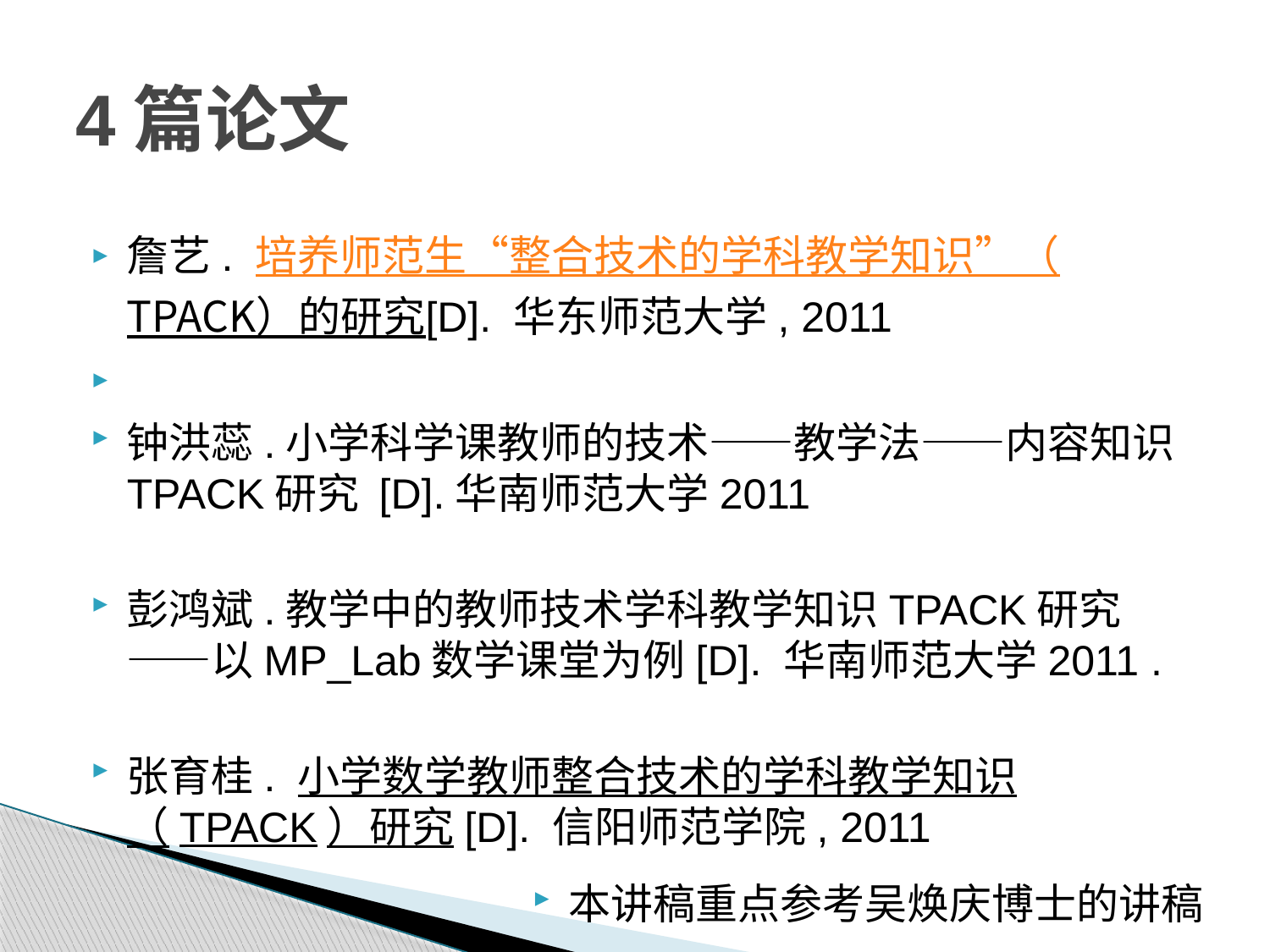

# 4篇论文
詹艺. 培养师范生“整合技术的学科教学知识”（TPACK）的研究[D]. 华东师范大学, 2011

钟洪蕊.小学科学课教师的技术——教学法——内容知识TPACK研究 [D].华南师范大学2011

彭鸿斌.教学中的教师技术学科教学知识TPACK研究——以MP_Lab数学课堂为例[D]. 华南师范大学2011 .

张育桂. 小学数学教师整合技术的学科教学知识（TPACK）研究[D]. 信阳师范学院, 2011

本讲稿重点参考吴焕庆博士的讲稿